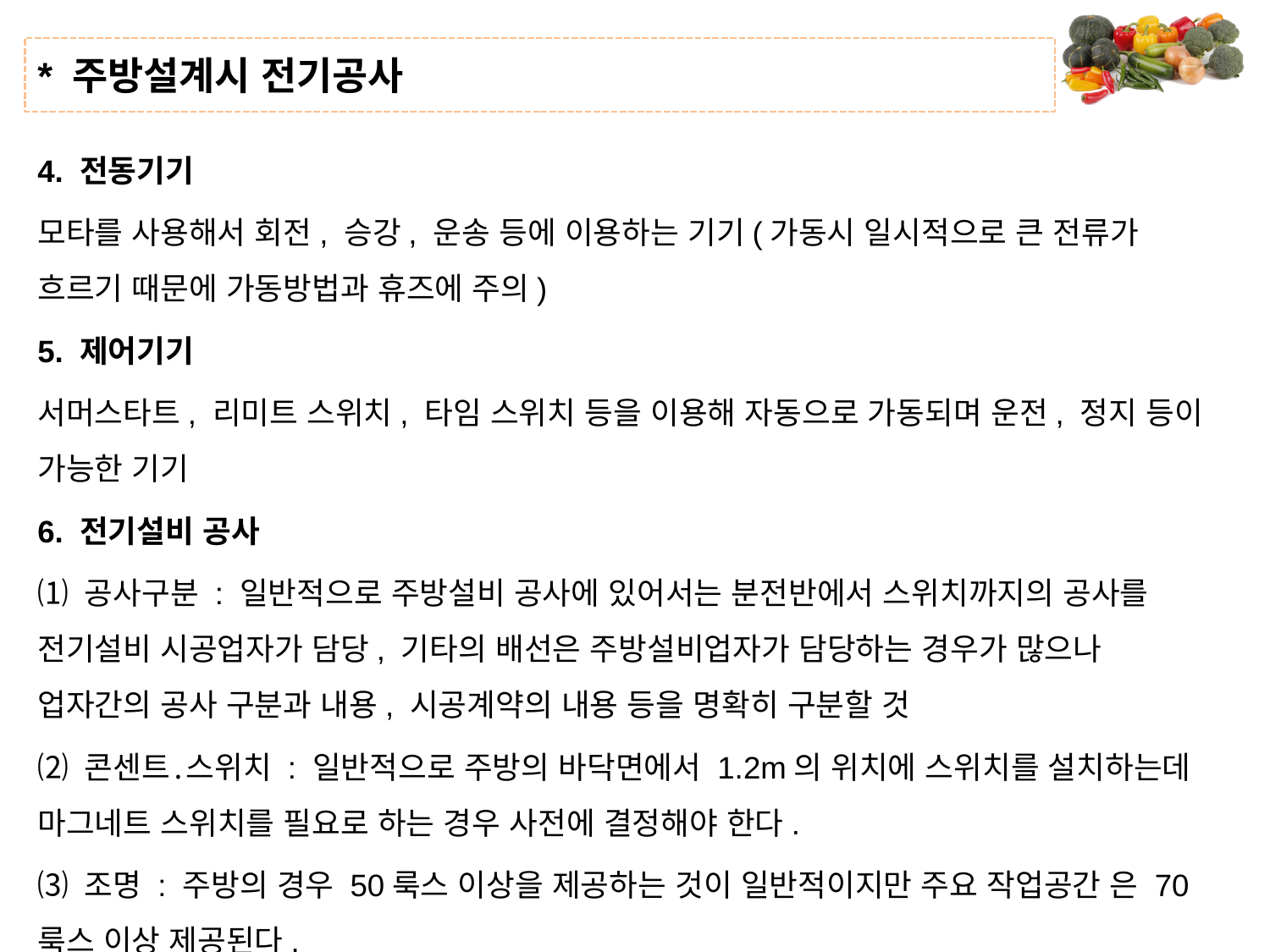

# * 주방설계시 전기공사
4. 전동기기
모타를 사용해서 회전, 승강, 운송 등에 이용하는 기기(가동시 일시적으로 큰 전류가 흐르기 때문에 가동방법과 휴즈에 주의)
5. 제어기기
서머스타트, 리미트 스위치, 타임 스위치 등을 이용해 자동으로 가동되며 운전, 정지 등이 가능한 기기
6. 전기설비 공사
⑴ 공사구분 : 일반적으로 주방설비 공사에 있어서는 분전반에서 스위치까지의 공사를 전기설비 시공업자가 담당, 기타의 배선은 주방설비업자가 담당하는 경우가 많으나 업자간의 공사 구분과 내용, 시공계약의 내용 등을 명확히 구분할 것
⑵ 콘센트․스위치 : 일반적으로 주방의 바닥면에서 1.2m의 위치에 스위치를 설치하는데 마그네트 스위치를 필요로 하는 경우 사전에 결정해야 한다.
⑶ 조명 : 주방의 경우 50룩스 이상을 제공하는 것이 일반적이지만 주요 작업공간 은 70룩스 이상 제공된다.